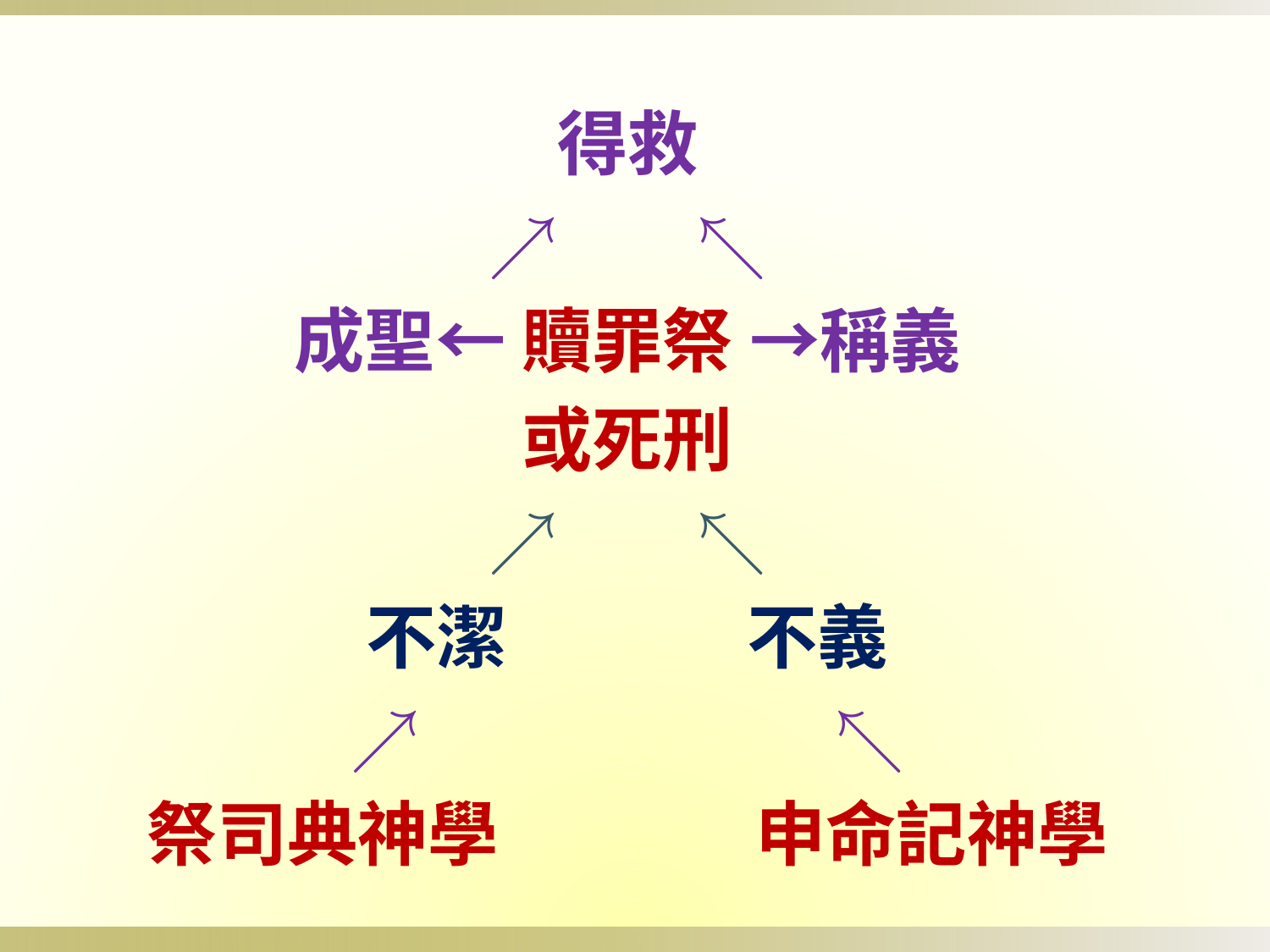

得救
↗       ↖
成聖← 贖罪祭 →稱義
或死刑
↗       ↖
不潔               不義
↗                     ↖
祭司典神學                申命記神學